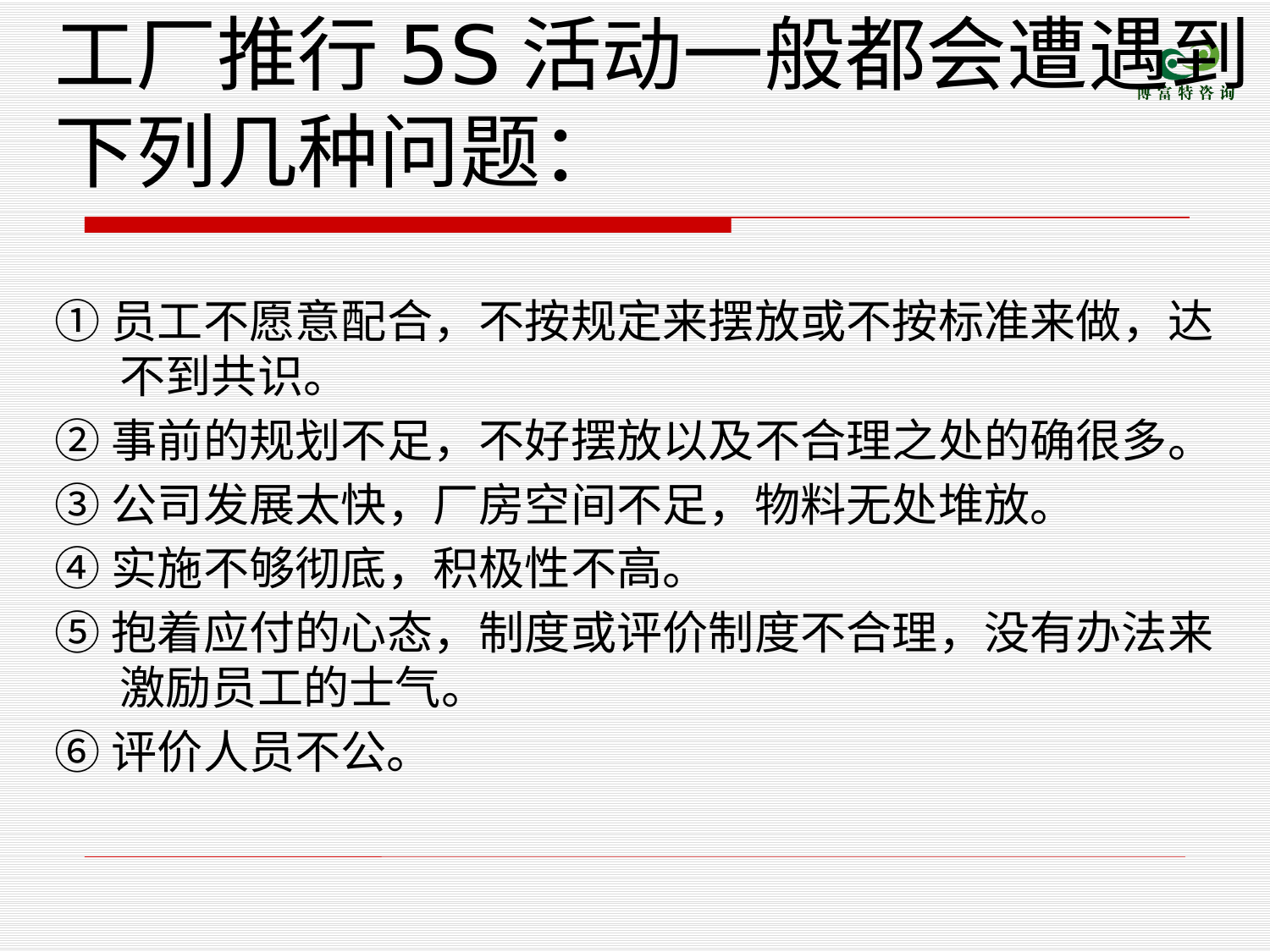

# 工厂推行5S活动一般都会遭遇到下列几种问题：
①员工不愿意配合，不按规定来摆放或不按标准来做，达不到共识。
②事前的规划不足，不好摆放以及不合理之处的确很多。
③公司发展太快，厂房空间不足，物料无处堆放。
④实施不够彻底，积极性不高。
⑤抱着应付的心态，制度或评价制度不合理，没有办法来激励员工的士气。
⑥评价人员不公。
406